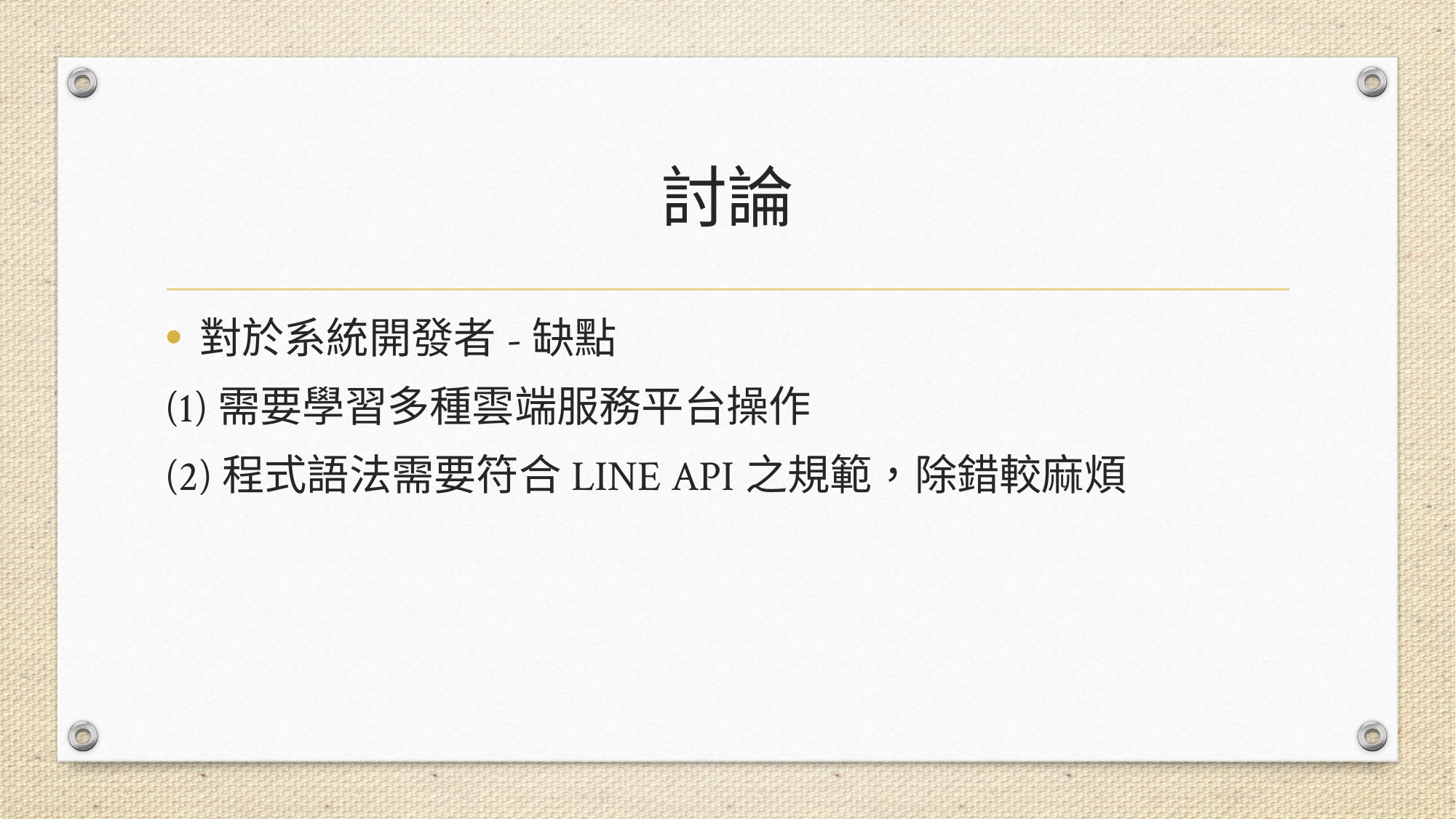

# 討論
對於系統開發者-缺點
(1)需要學習多種雲端服務平台操作
(2)程式語法需要符合LINE API之規範，除錯較麻煩